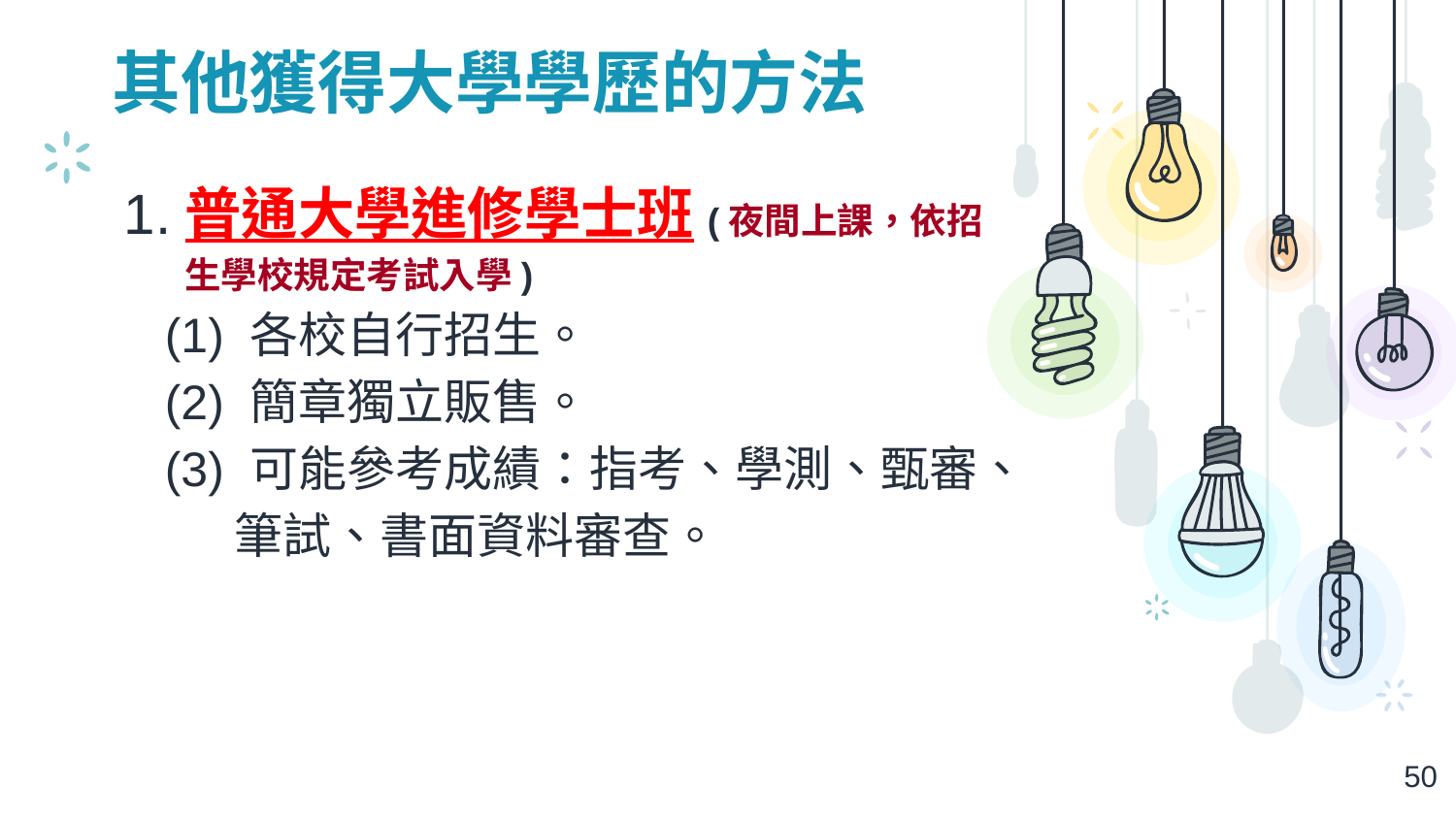

# 其他獲得大學學歷的方法
1.普通大學進修學士班(夜間上課，依招生學校規定考試入學)
   (1) 各校自行招生。
   (2) 簡章獨立販售。
   (3) 可能參考成績：指考、學測、甄審、
         筆試、書面資料審查。

50